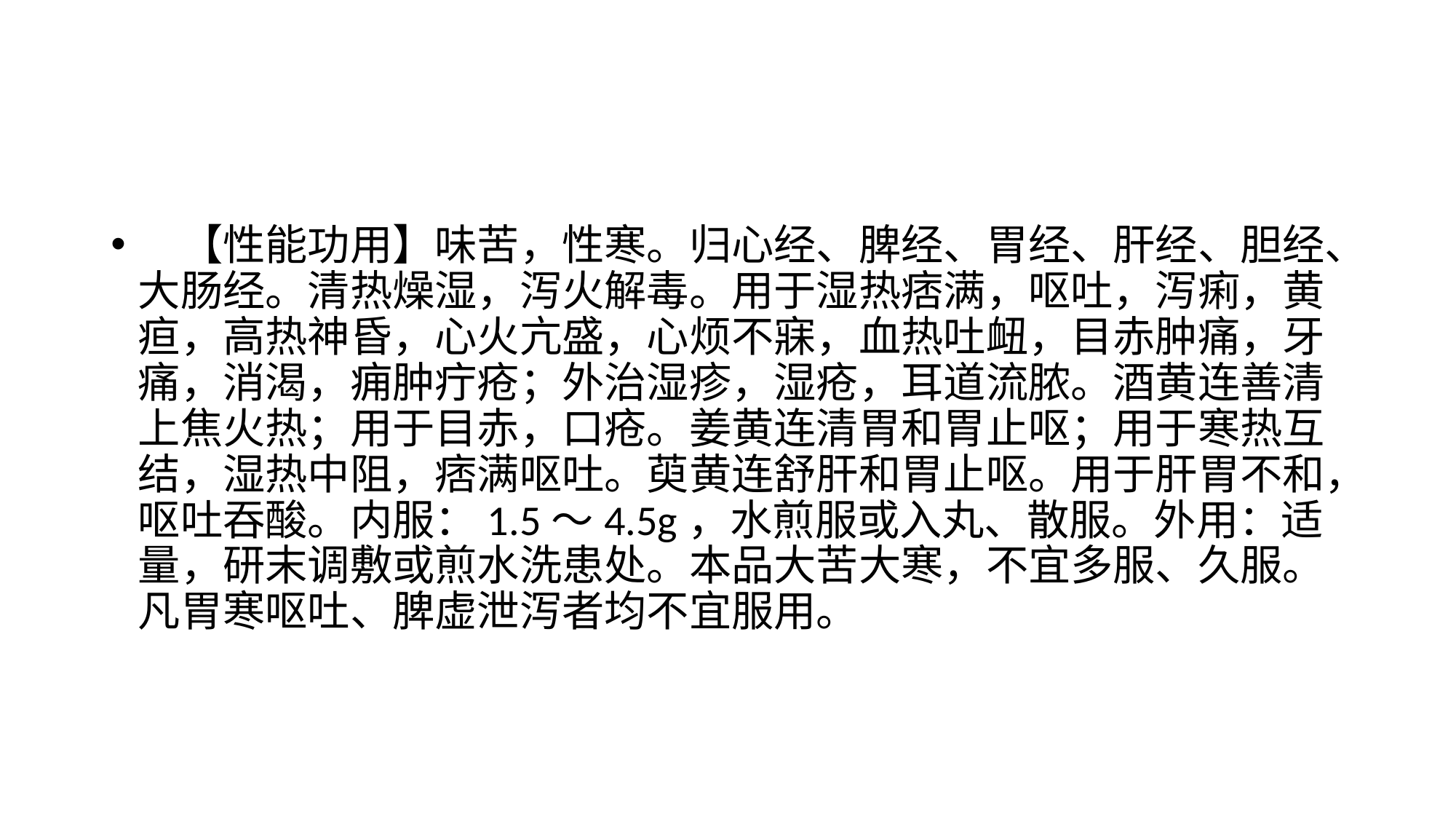

#
　【性能功用】味苦，性寒。归心经、脾经、胃经、肝经、胆经、大肠经。清热燥湿，泻火解毒。用于湿热痞满，呕吐，泻痢，黄疸，高热神昏，心火亢盛，心烦不寐，血热吐衄，目赤肿痛，牙痛，消渴，痈肿疔疮；外治湿疹，湿疮，耳道流脓。酒黄连善清上焦火热；用于目赤，口疮。姜黄连清胃和胃止呕；用于寒热互结，湿热中阻，痞满呕吐。萸黄连舒肝和胃止呕。用于肝胃不和，呕吐吞酸。内服：1.5～4.5g，水煎服或入丸、散服。外用：适量，研末调敷或煎水洗患处。本品大苦大寒，不宜多服、久服。凡胃寒呕吐、脾虚泄泻者均不宜服用。